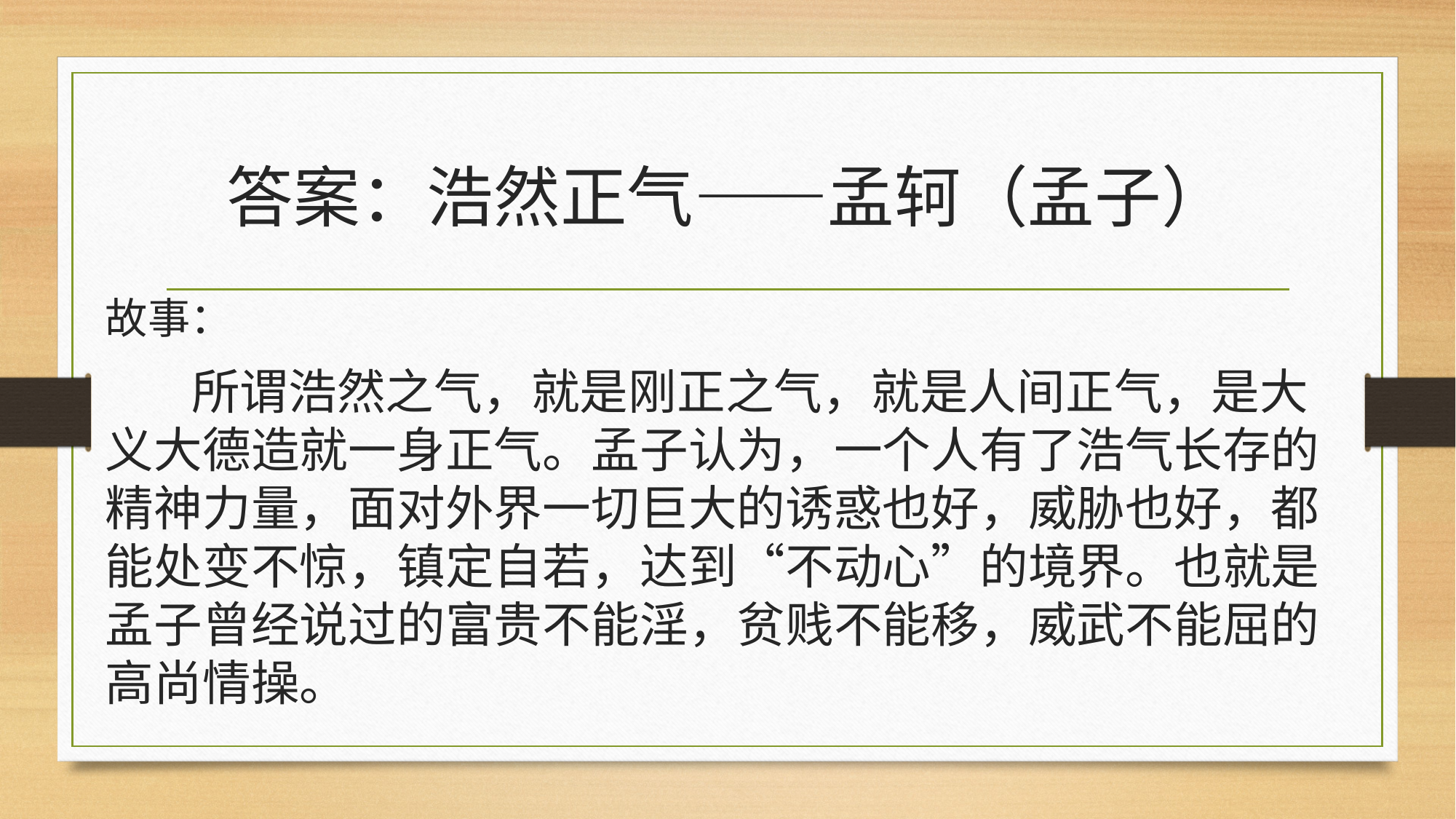

# 答案：浩然正气——孟轲（孟子）
故事：
        所谓浩然之气，就是刚正之气，就是人间正气，是大义大德造就一身正气。孟子认为，一个人有了浩气长存的精神力量，面对外界一切巨大的诱惑也好，威胁也好，都能处变不惊，镇定自若，达到“不动心”的境界。也就是孟子曾经说过的富贵不能淫，贫贱不能移，威武不能屈的高尚情操。